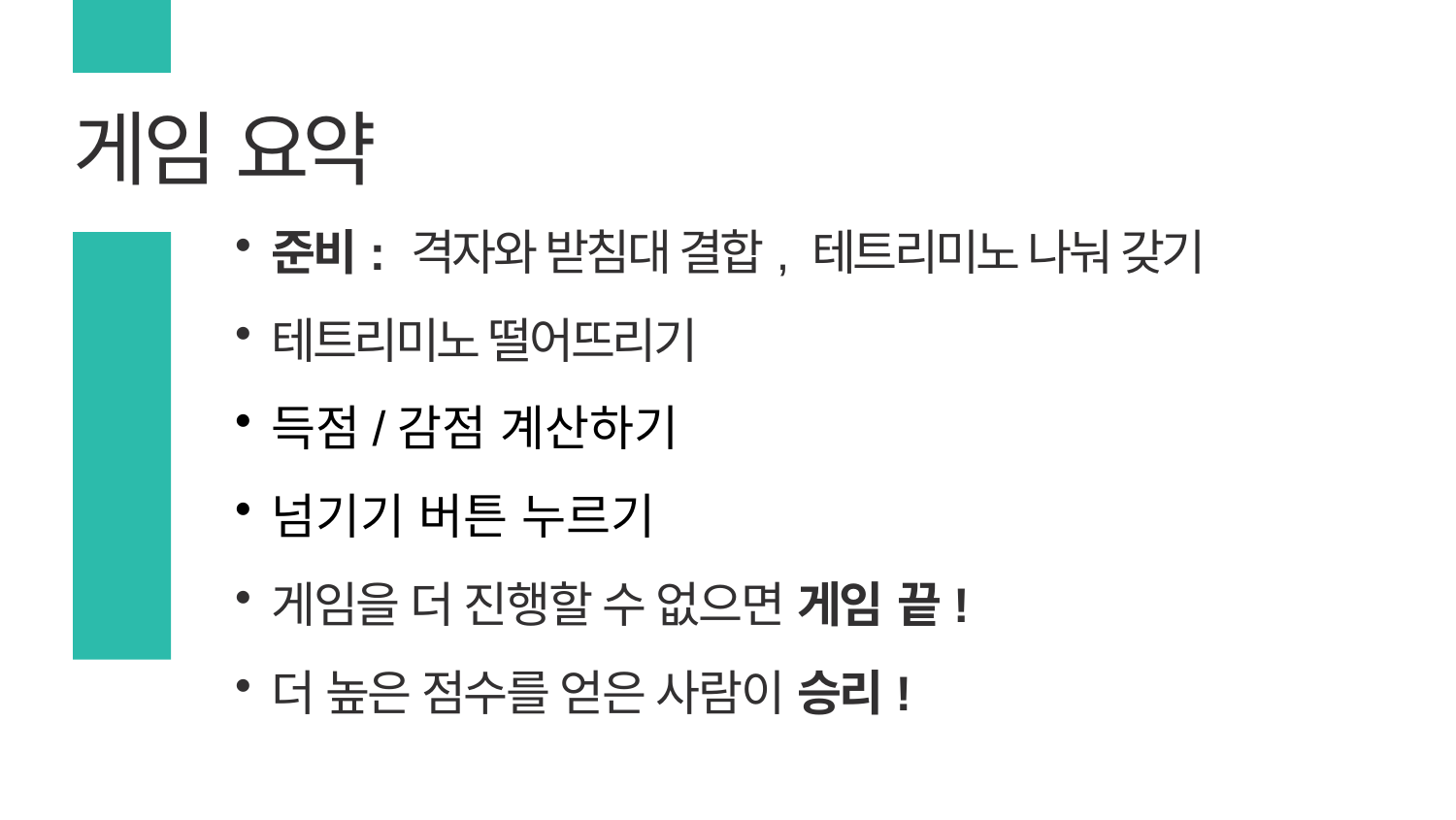

# 게임 요약
준비: 격자와 받침대 결합, 테트리미노 나눠 갖기
테트리미노 떨어뜨리기
득점/감점 계산하기
넘기기 버튼 누르기
게임을 더 진행할 수 없으면 게임 끝!
더 높은 점수를 얻은 사람이 승리!